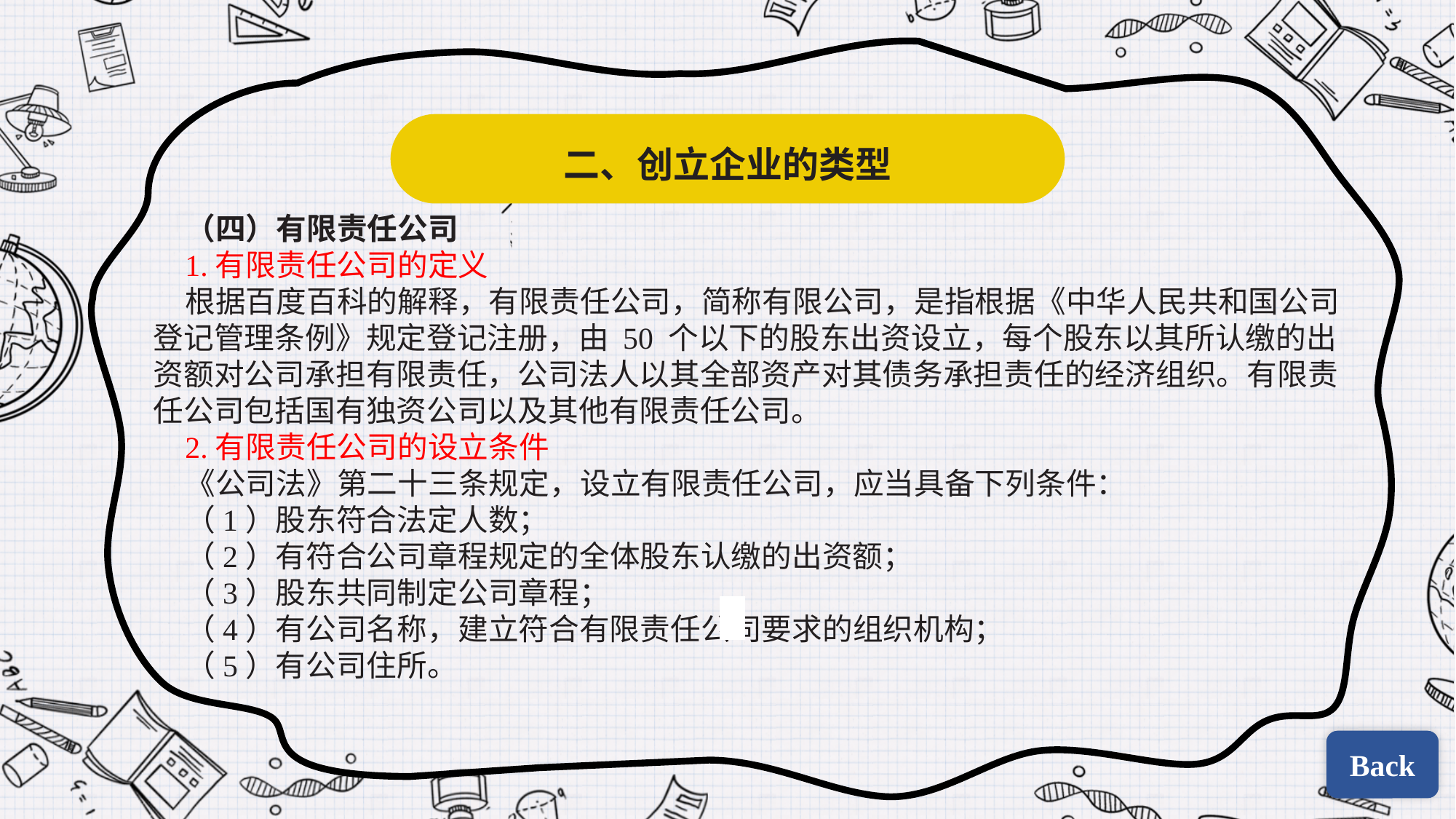

二、创立企业的类型
（四）有限责任公司
1.有限责任公司的定义
根据百度百科的解释，有限责任公司，简称有限公司，是指根据《中华人民共和国公司登记管理条例》规定登记注册，由 50 个以下的股东出资设立，每个股东以其所认缴的出资额对公司承担有限责任，公司法人以其全部资产对其债务承担责任的经济组织。有限责任公司包括国有独资公司以及其他有限责任公司。
2.有限责任公司的设立条件
《公司法》第二十三条规定，设立有限责任公司，应当具备下列条件：
（1）股东符合法定人数；
（2）有符合公司章程规定的全体股东认缴的出资额；
（3）股东共同制定公司章程；
（4）有公司名称，建立符合有限责任公司要求的组织机构；
（5）有公司住所。
|  |  |
| --- | --- |
|  |  |

Back